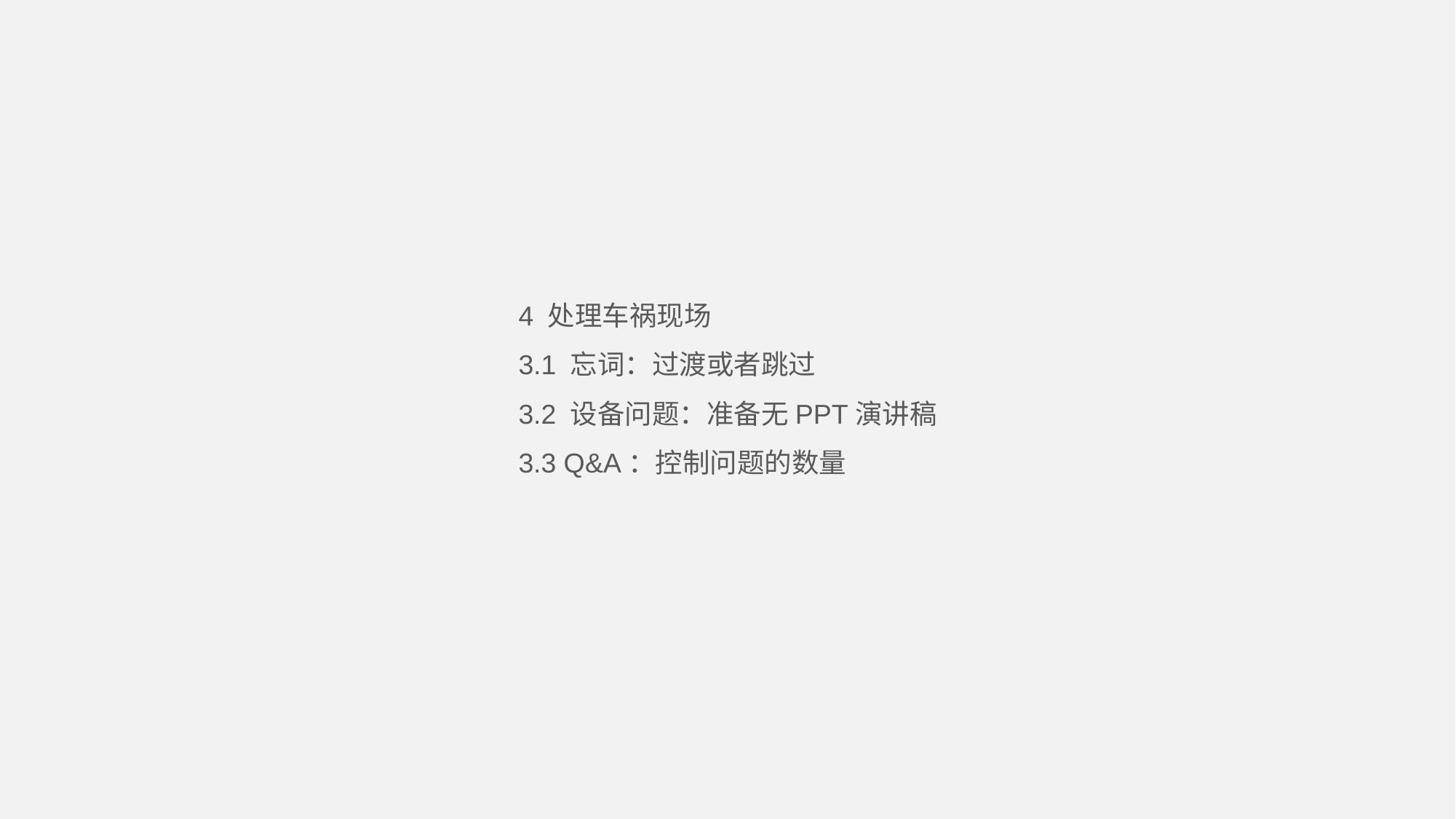

4 处理车祸现场
3.1 忘词：过渡或者跳过
3.2 设备问题：准备无PPT演讲稿
3.3 Q&A：控制问题的数量